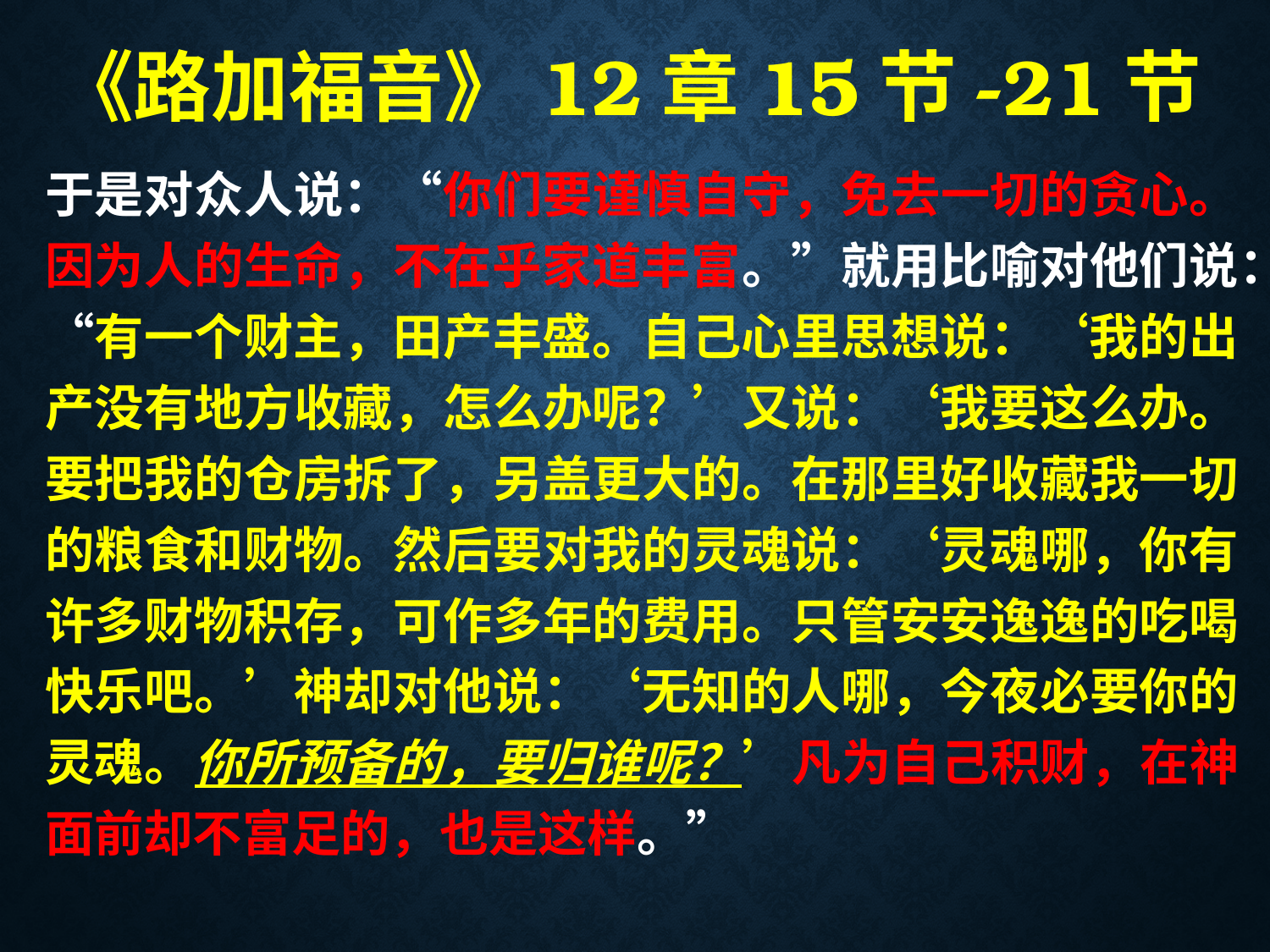

# 《路加福音》12章15节-21节
于是对众人说：“你们要谨慎自守，免去一切的贪心。因为人的生命，不在乎家道丰富。”就用比喻对他们说：“有一个财主，田产丰盛。自己心里思想说：‘我的出产没有地方收藏，怎么办呢？’又说：‘我要这么办。要把我的仓房拆了，另盖更大的。在那里好收藏我一切的粮食和财物。然后要对我的灵魂说：‘灵魂哪，你有许多财物积存，可作多年的费用。只管安安逸逸的吃喝快乐吧。’神却对他说：‘无知的人哪，今夜必要你的灵魂。你所预备的，要归谁呢？’凡为自己积财，在神面前却不富足的，也是这样。”